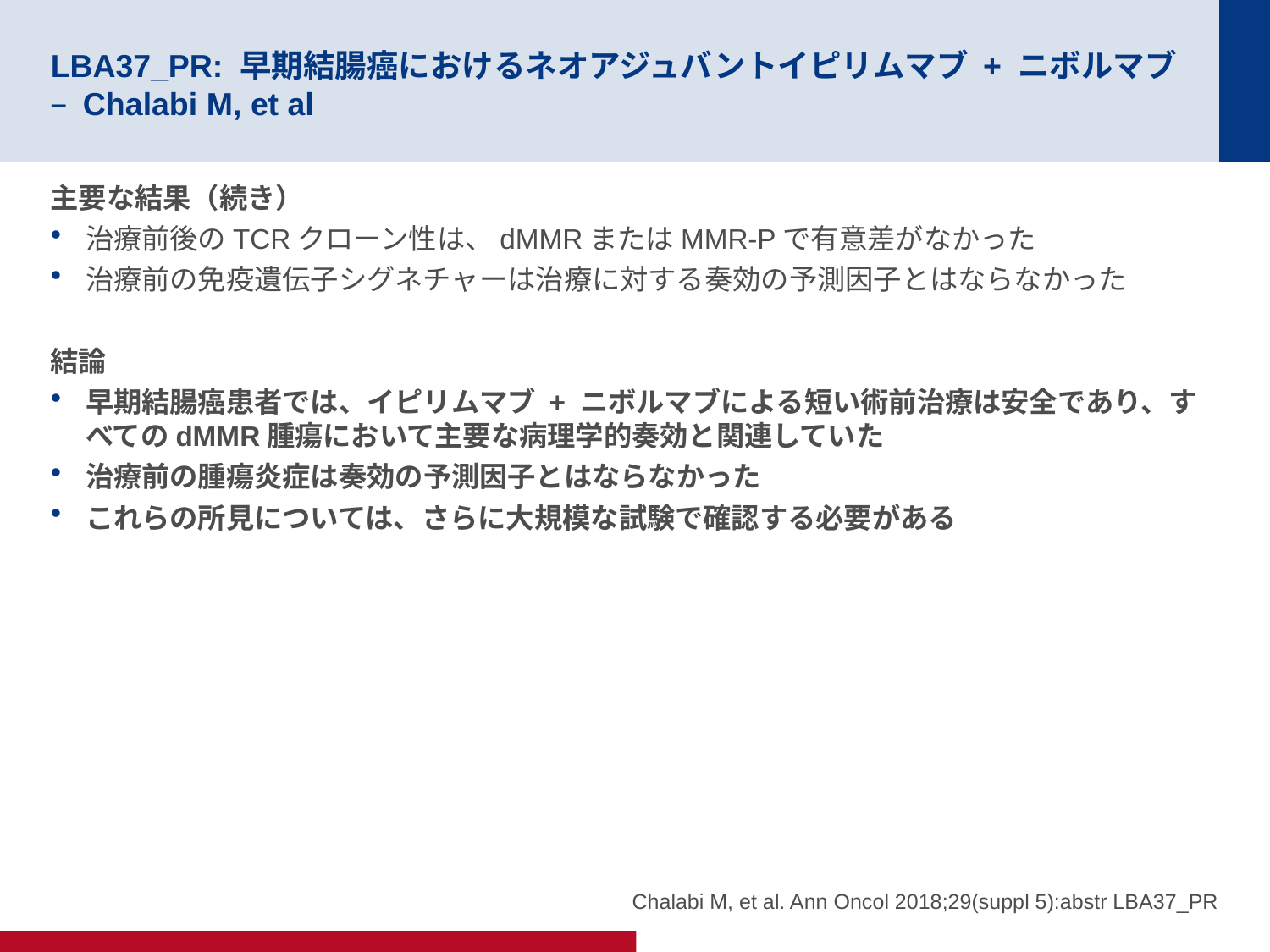

# LBA37_PR: 早期結腸癌におけるネオアジュバントイピリムマブ + ニボルマブ – Chalabi M, et al
主要な結果（続き）
治療前後のTCRクローン性は、dMMRまたはMMR-Pで有意差がなかった
治療前の免疫遺伝子シグネチャーは治療に対する奏効の予測因子とはならなかった

結論
早期結腸癌患者では、イピリムマブ + ニボルマブによる短い術前治療は安全であり、すべてのdMMR腫瘍において主要な病理学的奏効と関連していた
治療前の腫瘍炎症は奏効の予測因子とはならなかった
これらの所見については、さらに大規模な試験で確認する必要がある
Chalabi M, et al. Ann Oncol 2018;29(suppl 5):abstr LBA37_PR